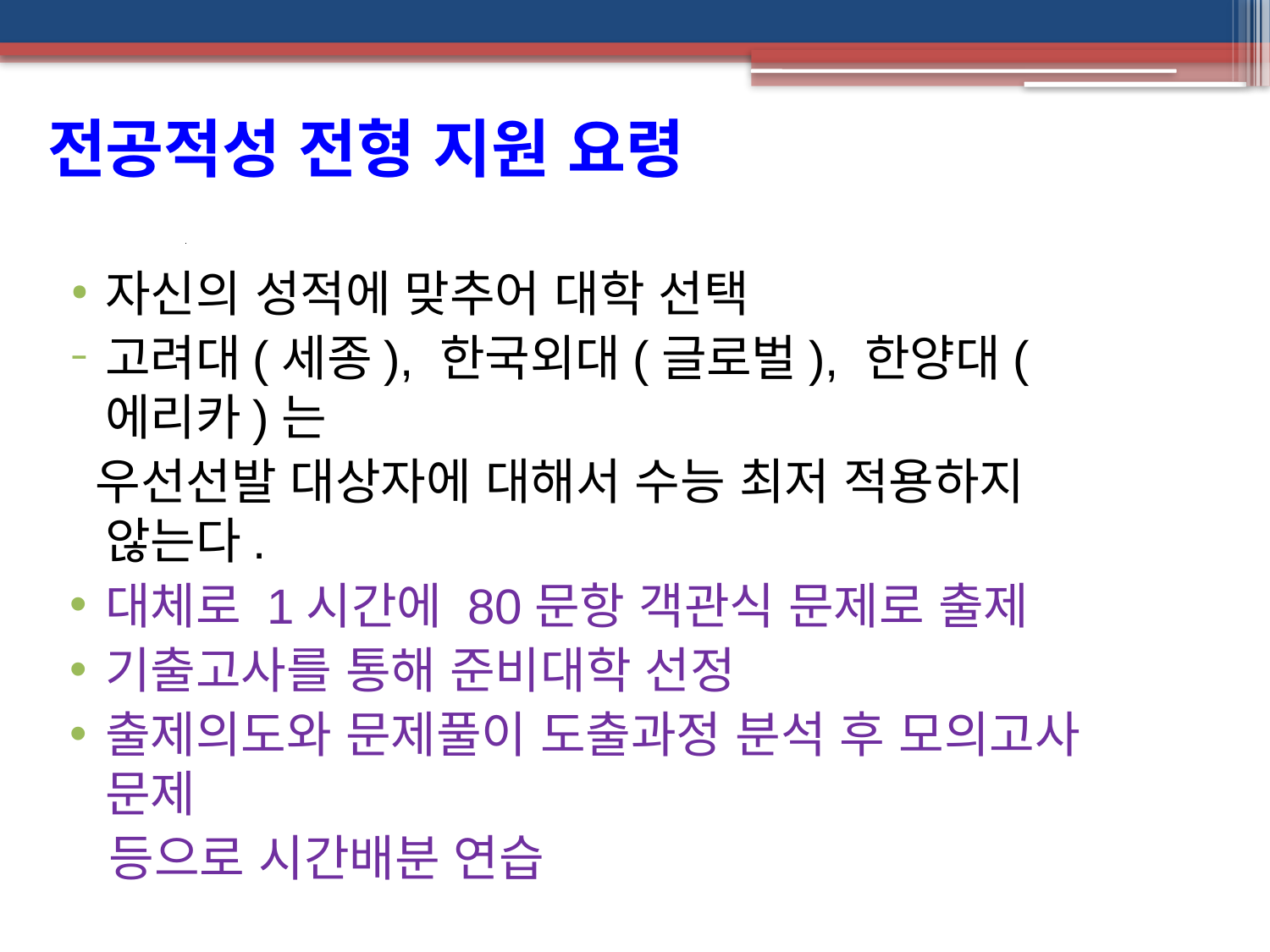

전공적성 전형 지원 요령

자신의 성적에 맞추어 대학 선택
고려대(세종), 한국외대(글로벌), 한양대(에리카)는
 우선선발 대상자에 대해서 수능 최저 적용하지 않는다.
대체로 1시간에 80문항 객관식 문제로 출제
기출고사를 통해 준비대학 선정
출제의도와 문제풀이 도출과정 분석 후 모의고사 문제
  등으로 시간배분 연습